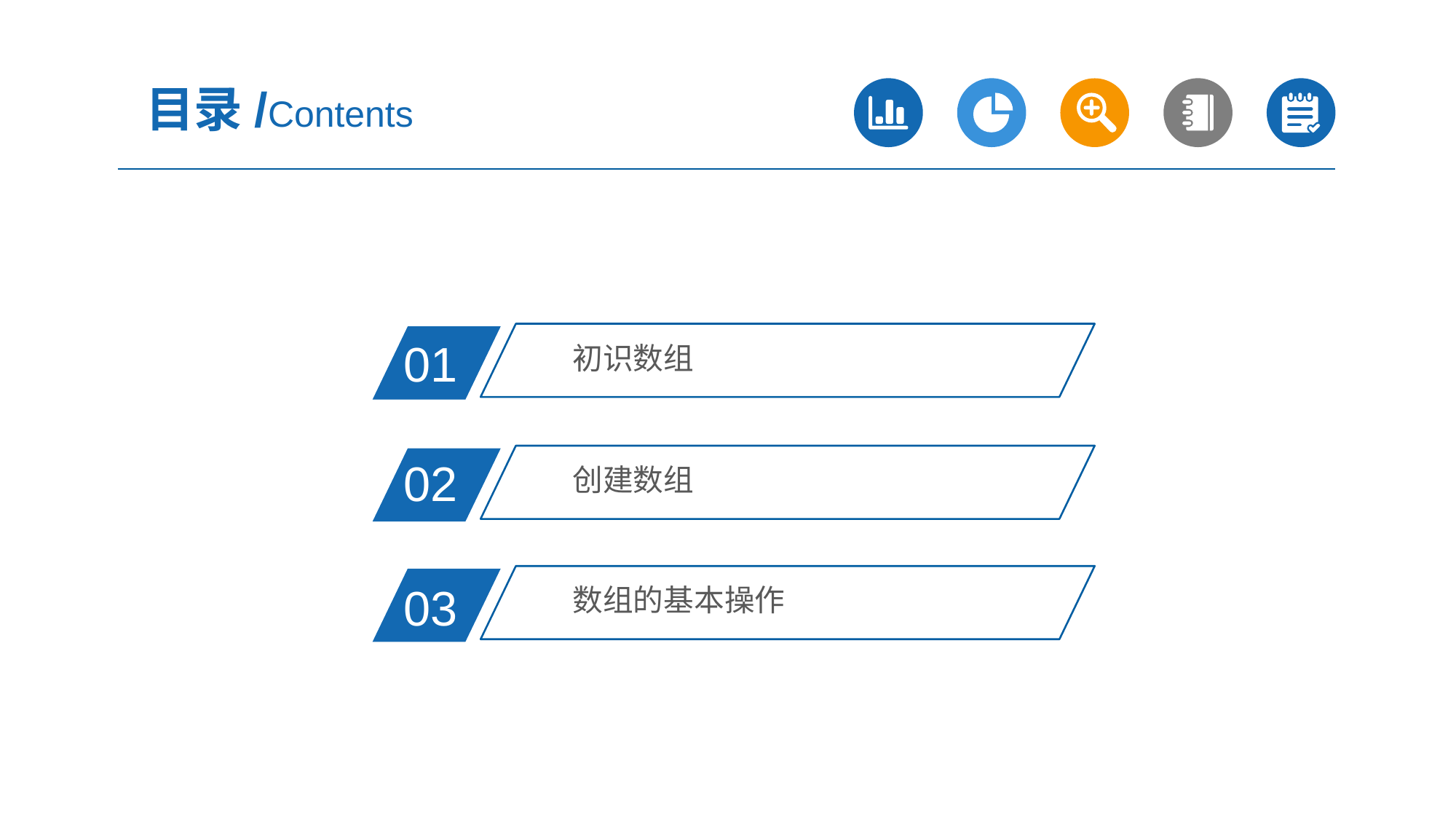

目录/Contents

初识数组

01

创建数组
02

数组的基本操作

03